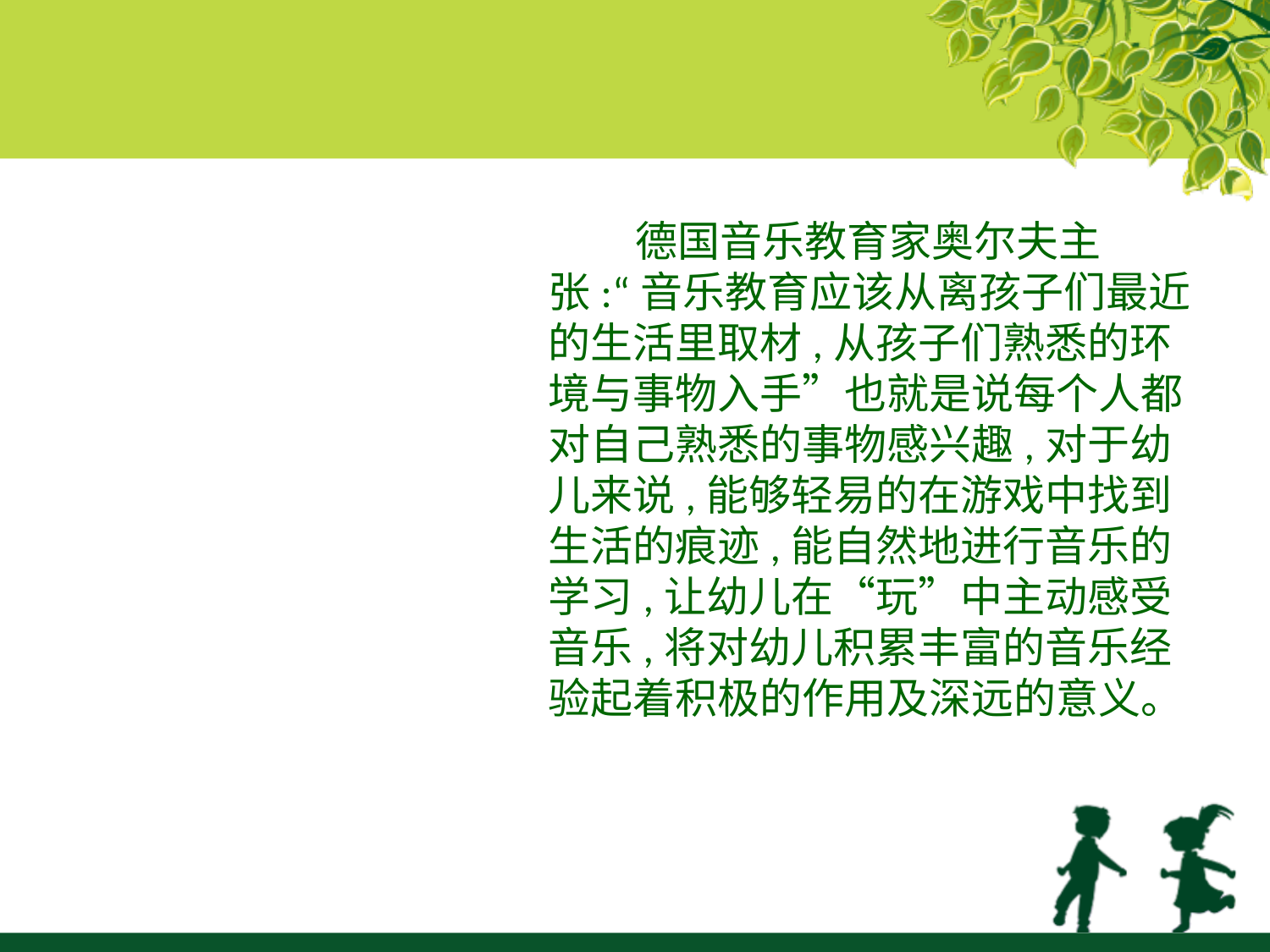

#
         德国音乐教育家奥尔夫主张:“音乐教育应该从离孩子们最近的生活里取材,从孩子们熟悉的环境与事物入手”也就是说每个人都对自己熟悉的事物感兴趣,对于幼儿来说,能够轻易的在游戏中找到生活的痕迹,能自然地进行音乐的学习,让幼儿在“玩”中主动感受音乐,将对幼儿积累丰富的音乐经验起着积极的作用及深远的意义。